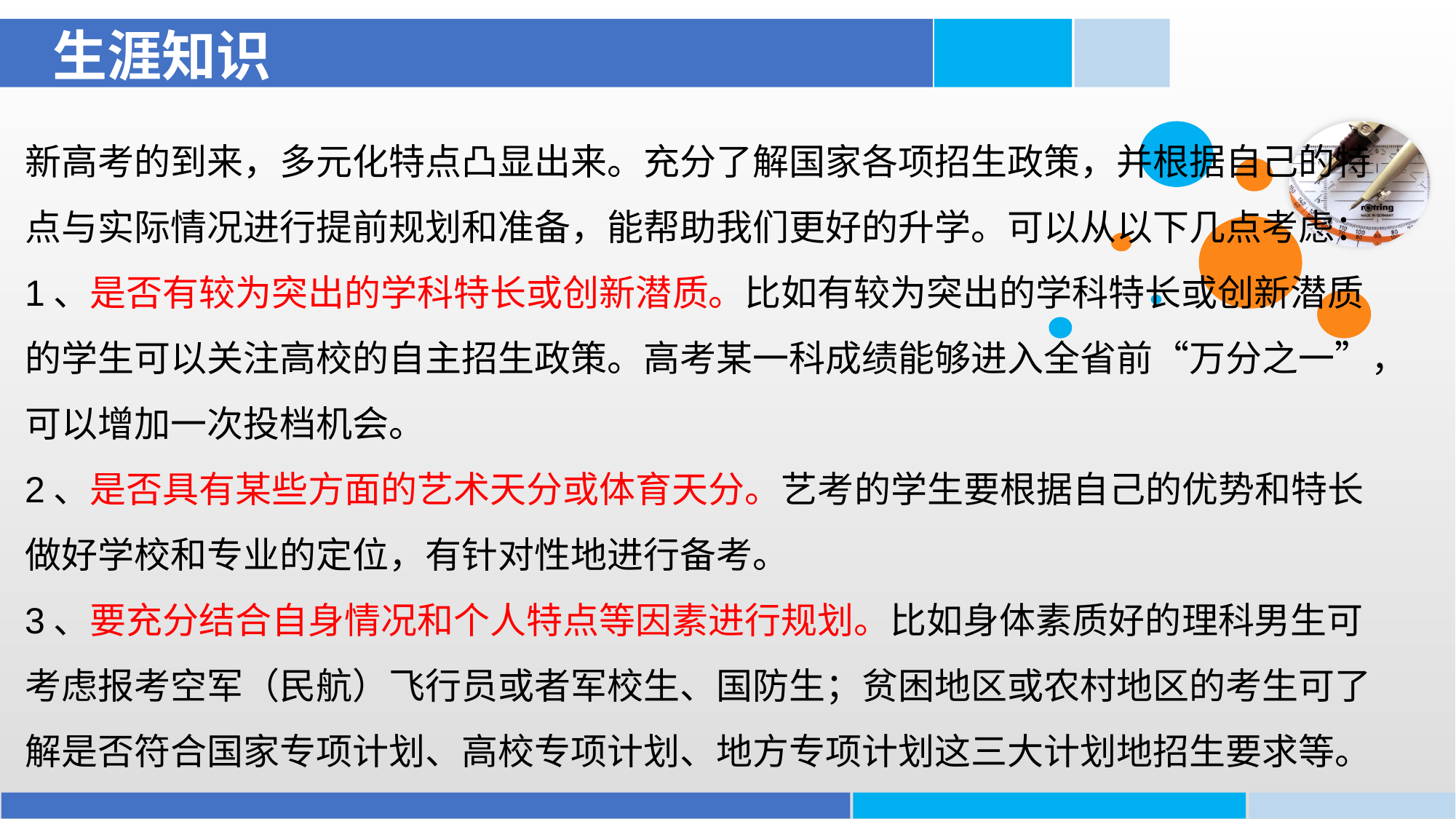

生涯知识
新高考的到来，多元化特点凸显出来。充分了解国家各项招生政策，并根据自己的特点与实际情况进行提前规划和准备，能帮助我们更好的升学。可以从以下几点考虑：
1、是否有较为突出的学科特长或创新潜质。比如有较为突出的学科特长或创新潜质的学生可以关注高校的自主招生政策。高考某一科成绩能够进入全省前“万分之一”，可以增加一次投档机会。
2、是否具有某些方面的艺术天分或体育天分。艺考的学生要根据自己的优势和特长做好学校和专业的定位，有针对性地进行备考。
3、要充分结合自身情况和个人特点等因素进行规划。比如身体素质好的理科男生可考虑报考空军（民航）飞行员或者军校生、国防生；贫困地区或农村地区的考生可了解是否符合国家专项计划、高校专项计划、地方专项计划这三大计划地招生要求等。